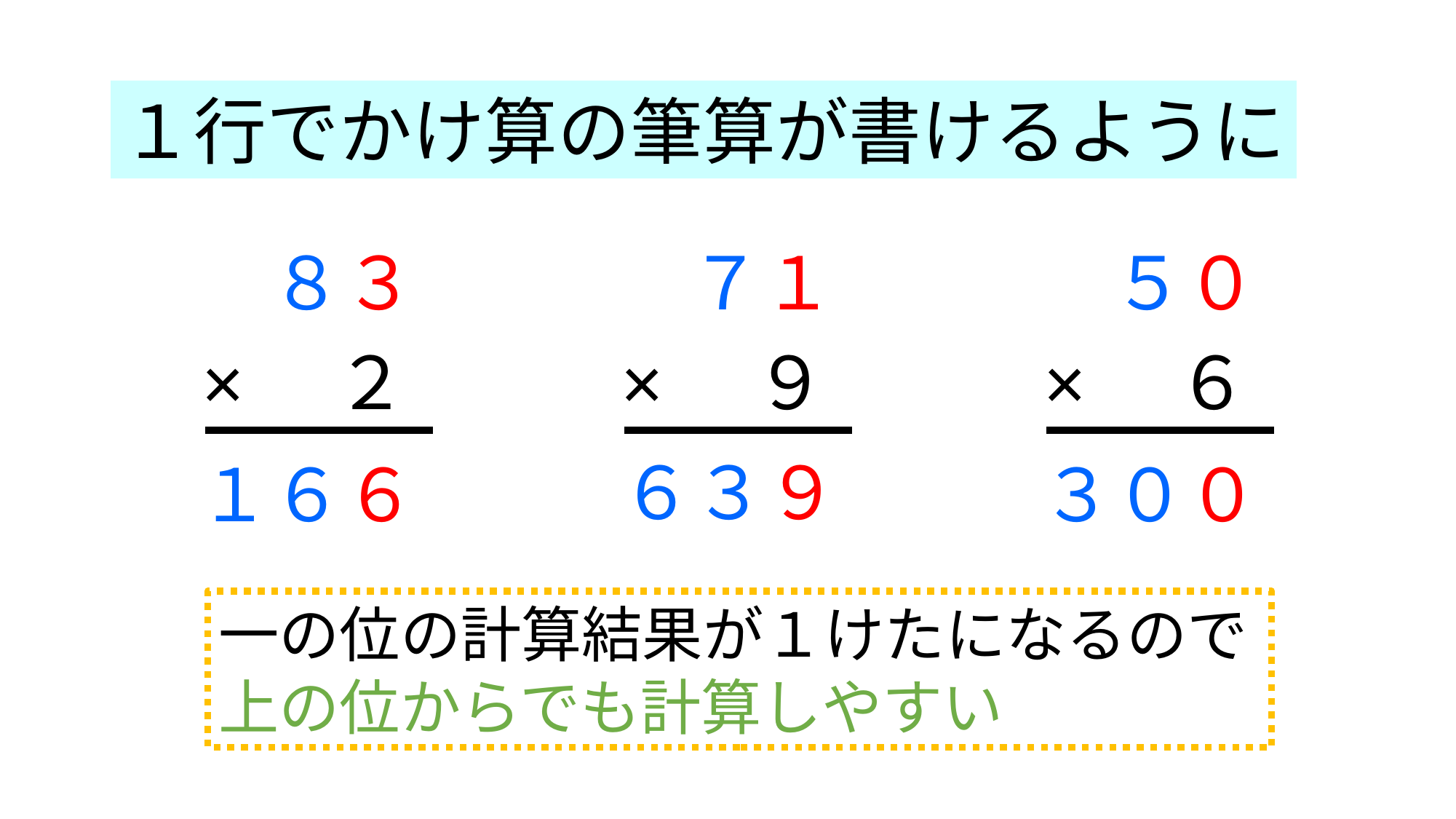

１行でかけ算の筆算が書けるように
８３
７１
５０
×　２
×　９
×　６
６３９
１６６
３００
一の位の計算結果が１けたになるので上の位からでも計算しやすい